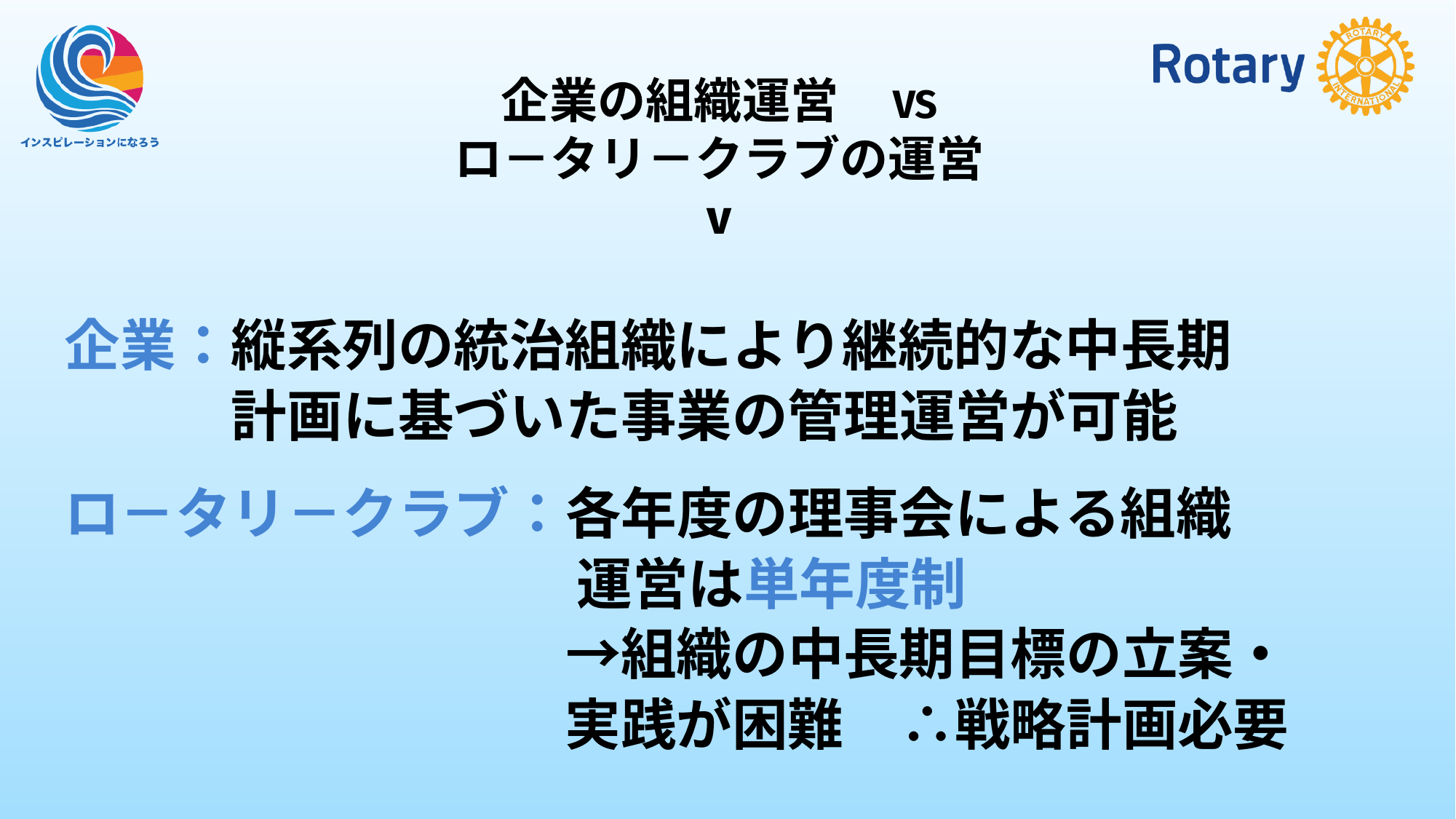

# 企業の組織運営　VS ロ－タリ－クラブの運営 v
企業：縦系列の統治組織により継続的な中長期
　　　計画に基づいた事業の管理運営が可能

ロ－タリ－クラブ：各年度の理事会による組織
　　　　　　　　　　　　　運営は単年度制
　　　　　　　　　→組織の中長期目標の立案・
　　　　　　　　　実践が困難　∴戦略計画必要